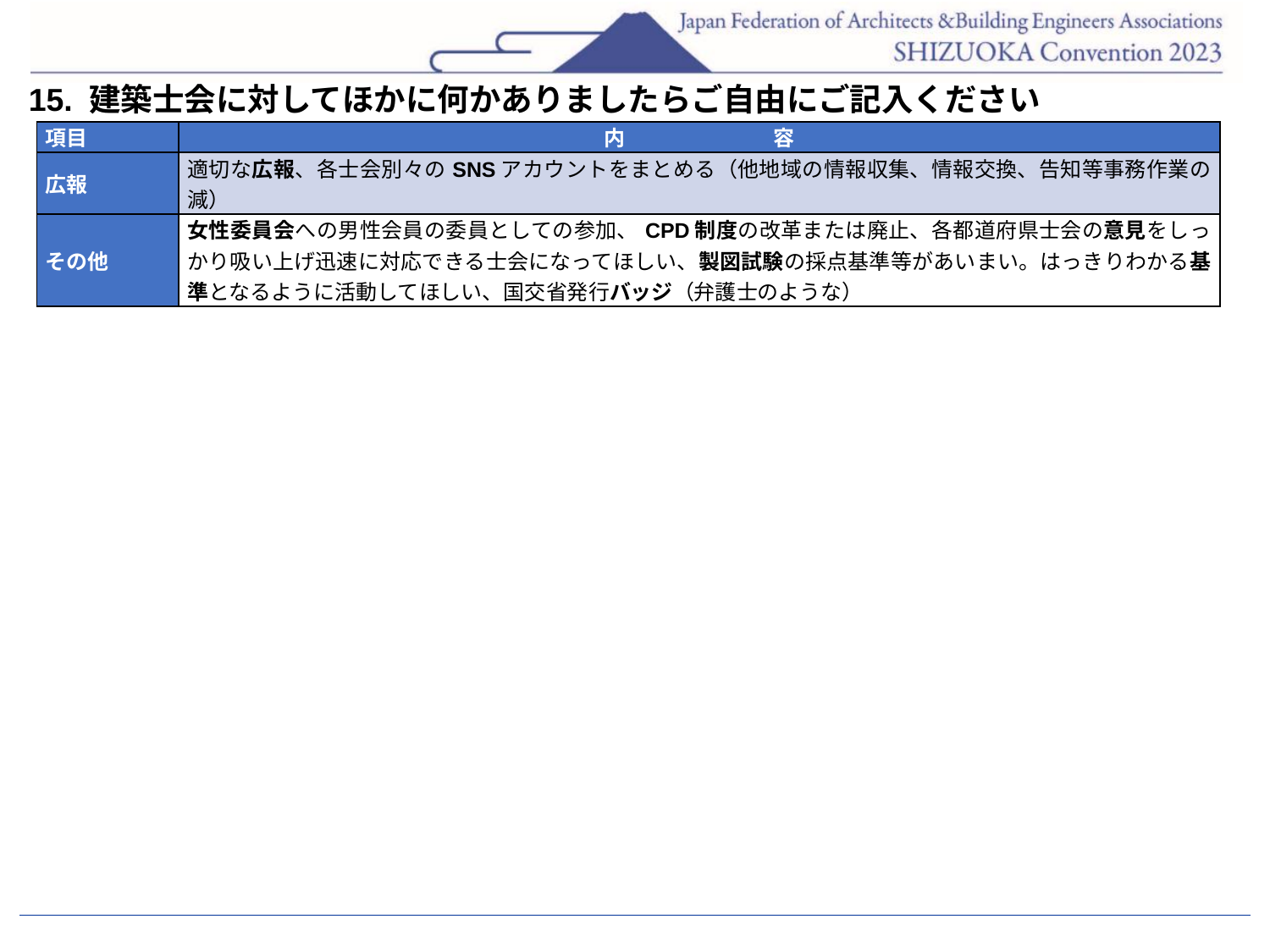

15. 建築士会に対してほかに何かありましたらご自由にご記入ください
| 項目 | 内　　　　　　　容 |
| --- | --- |
| 広報 | 適切な広報、各士会別々のSNSアカウントをまとめる（他地域の情報収集、情報交換、告知等事務作業の減） |
| その他 | 女性委員会への男性会員の委員としての参加、CPD制度の改革または廃止、各都道府県士会の意見をしっかり吸い上げ迅速に対応できる士会になってほしい、製図試験の採点基準等があいまい。はっきりわかる基準となるように活動してほしい、国交省発行バッジ（弁護士のような） |